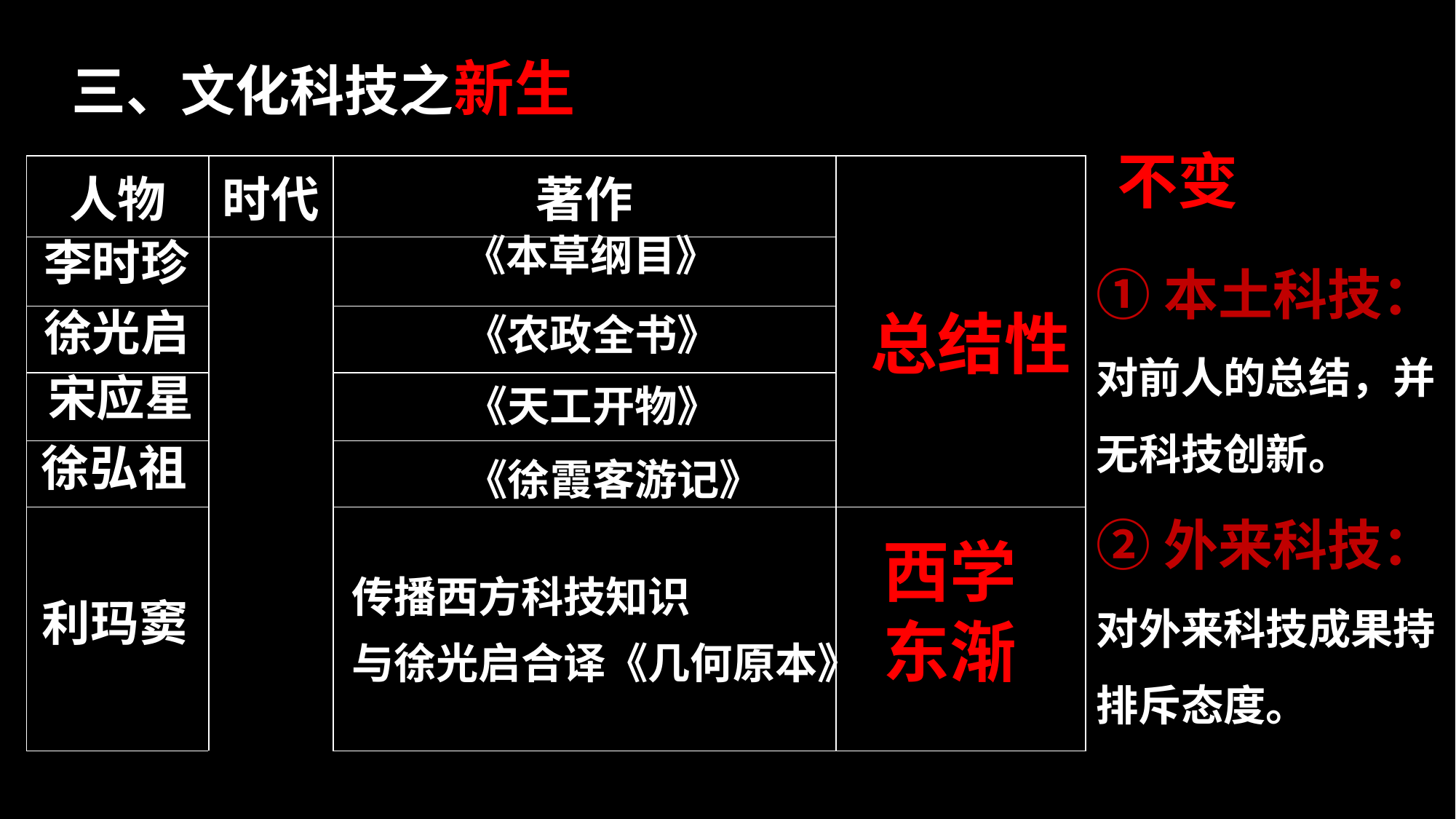

三、文化科技之新生
不变
| 人物 | 时代 | 著作 |  |
| --- | --- | --- | --- |
|  | 明朝 后期 |  |  |
|  |  |  |  |
|  |  |  |  |
|  |  |  |  |
|  |  |  |  |
①本土科技：
对前人的总结，并无科技创新。
②外来科技：
对外来科技成果持排斥态度。
《本草纲目》
李时珍
《农政全书》
徐光启
总结性
《天工开物》
宋应星
 徐弘祖
《徐霞客游记》
西学
东渐
传播西方科技知识
与徐光启合译《几何原本》
 利玛窦